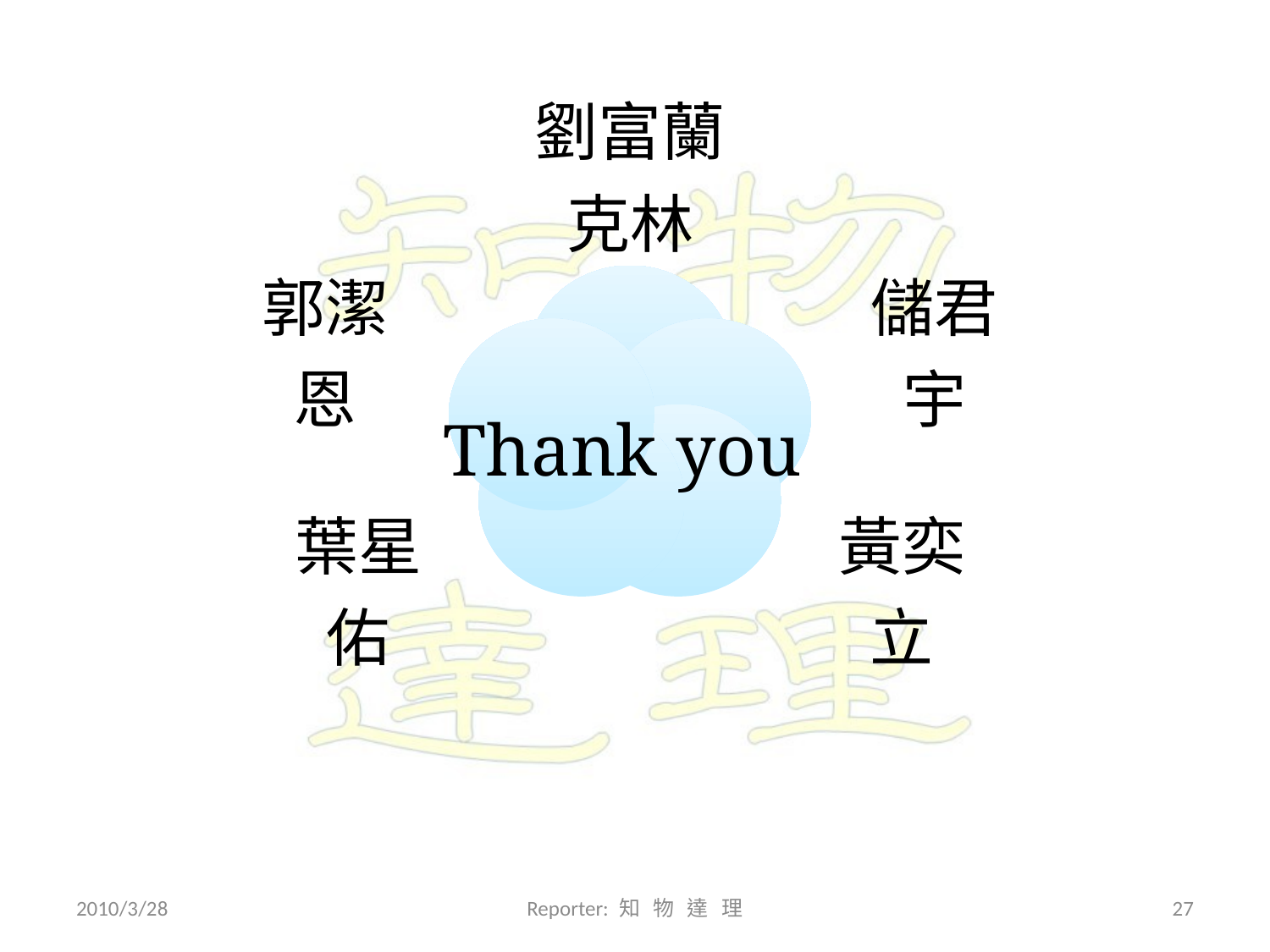

劉富蘭克林
儲君宇
黃奕立
葉星佑
郭潔恩
# Thank you

2010/3/28
Reporter: 知  物  達  理
27